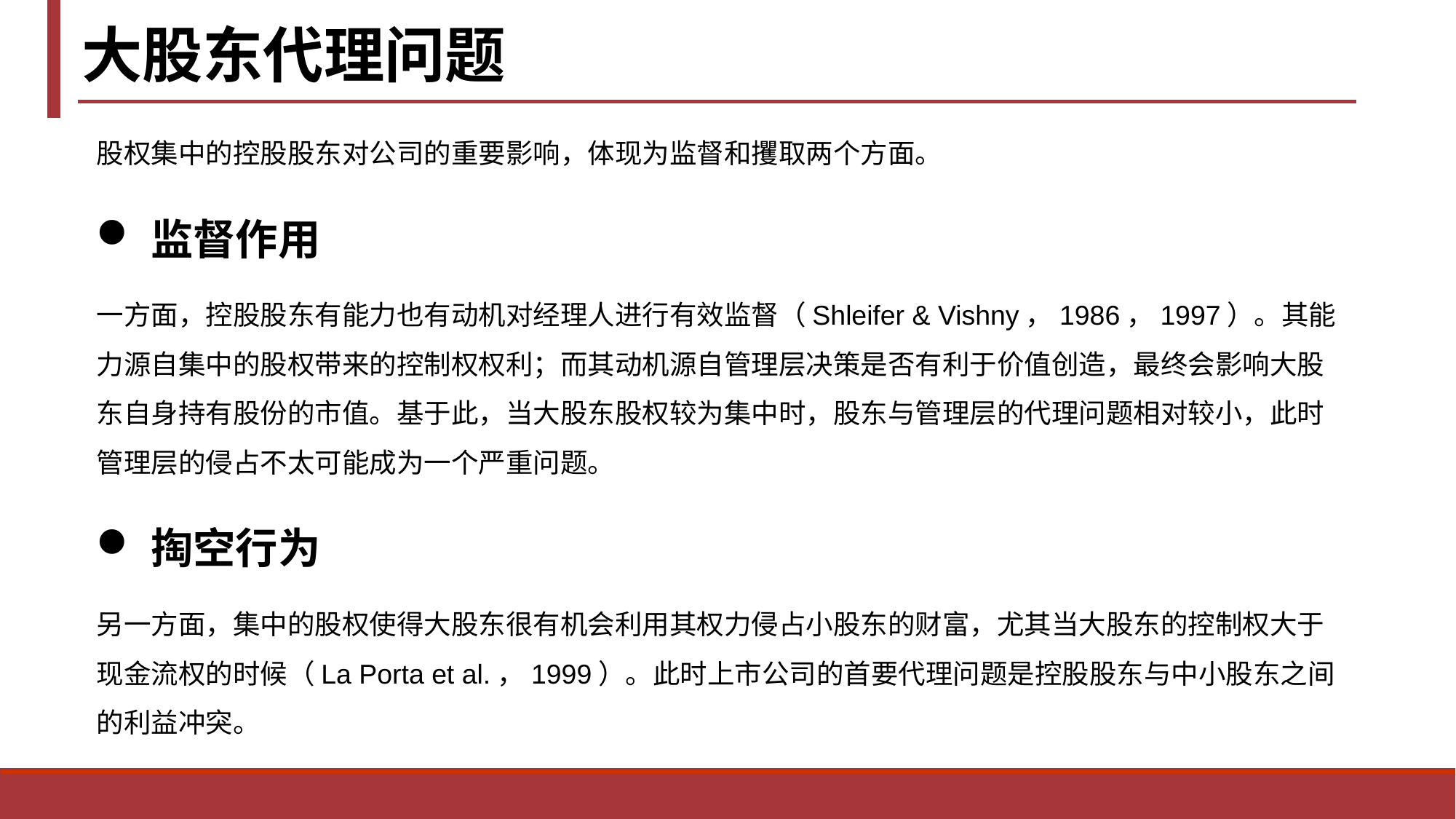

大股东代理问题
股权集中的控股股东对公司的重要影响，体现为监督和攫取两个方面。
监督作用
一方面，控股股东有能力也有动机对经理人进行有效监督（Shleifer & Vishny，1986，1997）。其能力源自集中的股权带来的控制权权利；而其动机源自管理层决策是否有利于价值创造，最终会影响大股东自身持有股份的市值。基于此，当大股东股权较为集中时，股东与管理层的代理问题相对较小，此时管理层的侵占不太可能成为一个严重问题。
掏空行为
另一方面，集中的股权使得大股东很有机会利用其权力侵占小股东的财富，尤其当大股东的控制权大于现金流权的时候（La Porta et al.，1999）。此时上市公司的首要代理问题是控股股东与中小股东之间的利益冲突。